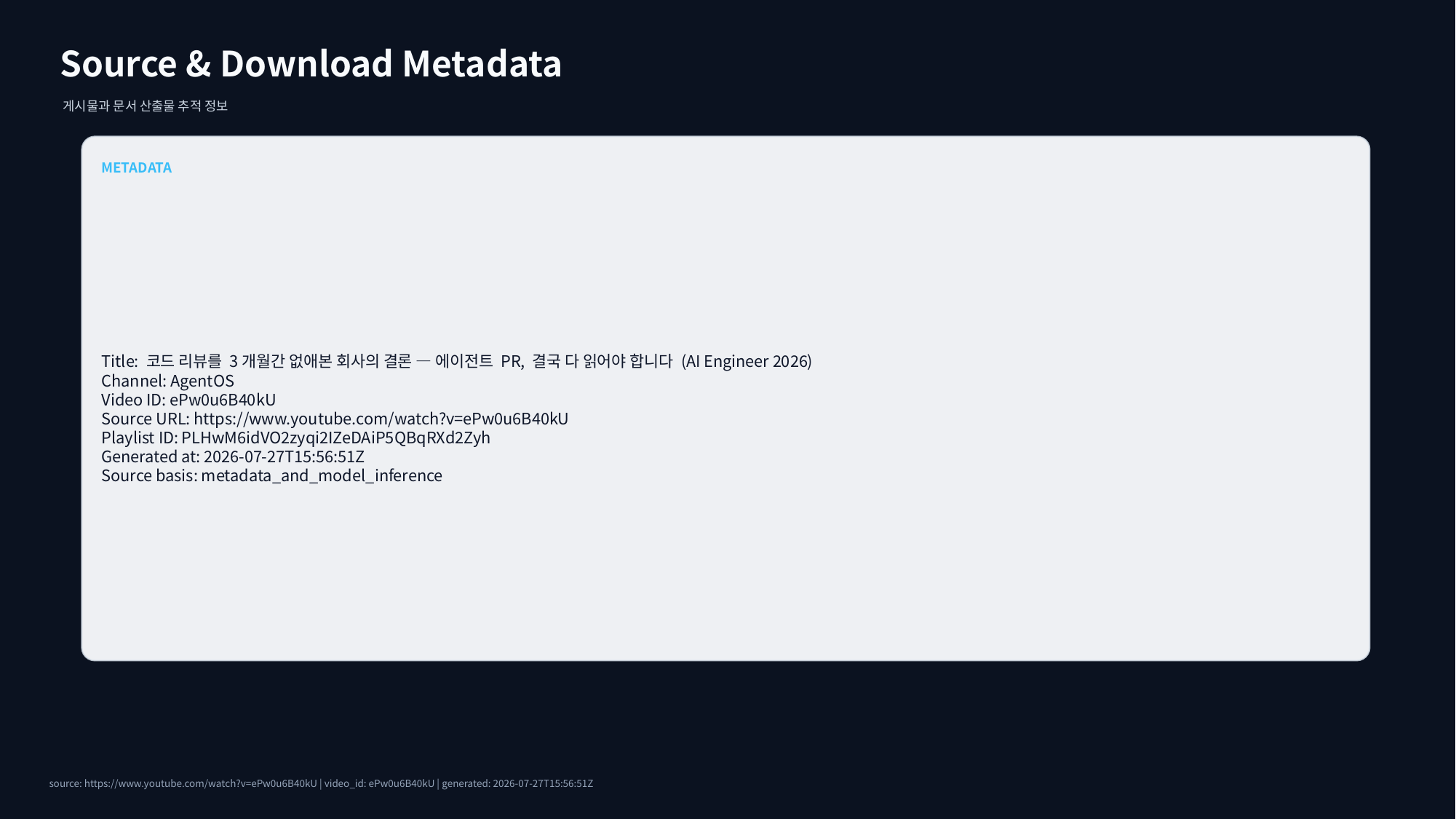

Source & Download Metadata
게시물과 문서 산출물 추적 정보

METADATA
Title: 코드 리뷰를 3개월간 없애본 회사의 결론 — 에이전트 PR, 결국 다 읽어야 합니다 (AI Engineer 2026)
Channel: AgentOS
Video ID: ePw0u6B40kU
Source URL: https://www.youtube.com/watch?v=ePw0u6B40kU
Playlist ID: PLHwM6idVO2zyqi2IZeDAiP5QBqRXd2Zyh
Generated at: 2026-07-27T15:56:51Z
Source basis: metadata_and_model_inference
source: https://www.youtube.com/watch?v=ePw0u6B40kU | video_id: ePw0u6B40kU | generated: 2026-07-27T15:56:51Z